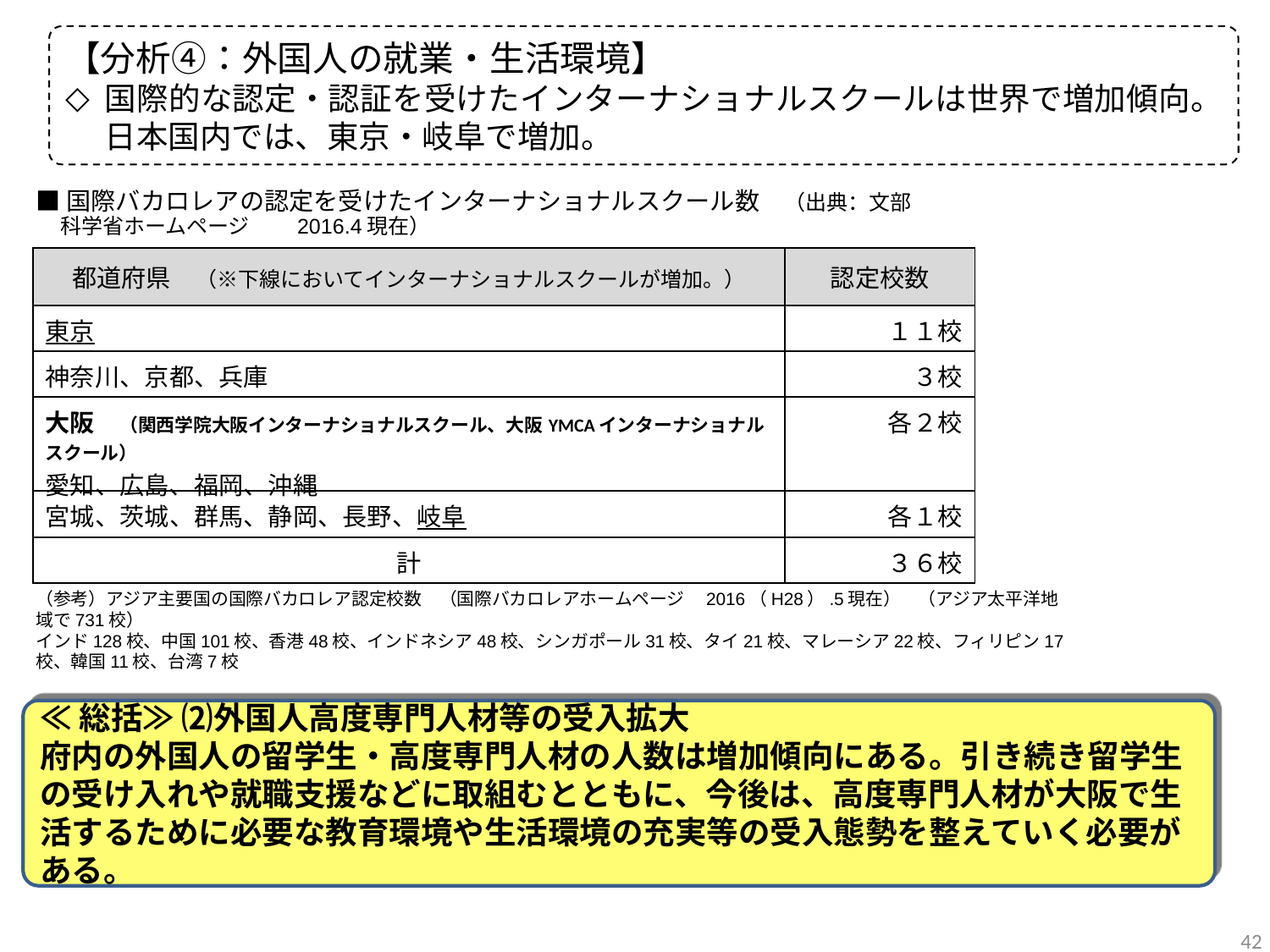

【分析④：外国人の就業・生活環境】
国際的な認定・認証を受けたインターナショナルスクールは世界で増加傾向。日本国内では、東京・岐阜で増加。
■国際バカロレアの認定を受けたインターナショナルスクール数　（出典：文部科学省ホームページ　　2016.4現在）
| 都道府県　（※下線においてインターナショナルスクールが増加。） | 認定校数 |
| --- | --- |
| 東京 | １１校 |
| 神奈川、京都、兵庫 | ３校 |
| 大阪　（関西学院大阪インターナショナルスクール、大阪YMCAインターナショナルスクール） 愛知、広島、福岡、沖縄 | 各２校 |
| 宮城、茨城、群馬、静岡、長野、岐阜 | 各１校 |
| 計 | ３６校 |
（参考）アジア主要国の国際バカロレア認定校数　（国際バカロレアホームページ　2016（H28）.5現在）　（アジア太平洋地域で731校）
インド128校、中国101校、香港48校、インドネシア48校、シンガポール31校、タイ21校、マレーシア22校、フィリピン17校、韓国11校、台湾7校
≪総括≫ ⑵外国人高度専門人材等の受入拡大
府内の外国人の留学生・高度専門人材の人数は増加傾向にある。引き続き留学生の受け入れや就職支援などに取組むとともに、今後は、高度専門人材が大阪で生活するために必要な教育環境や生活環境の充実等の受入態勢を整えていく必要がある。
42